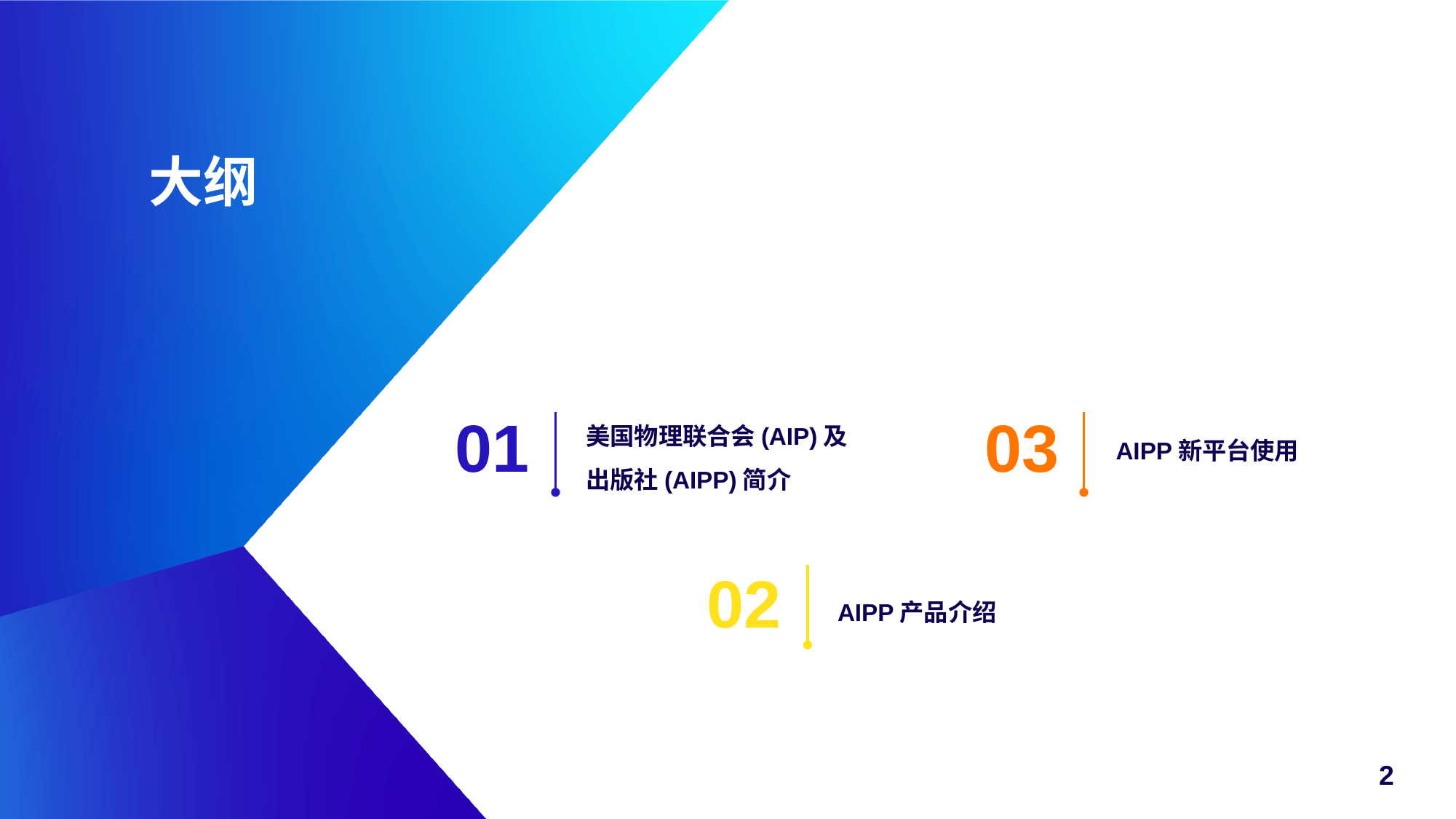

大纲
03
AIPP新平台使用

01
美国物理联合会(AIP)及
出版社(AIPP)简介
02
AIPP产品介绍
2